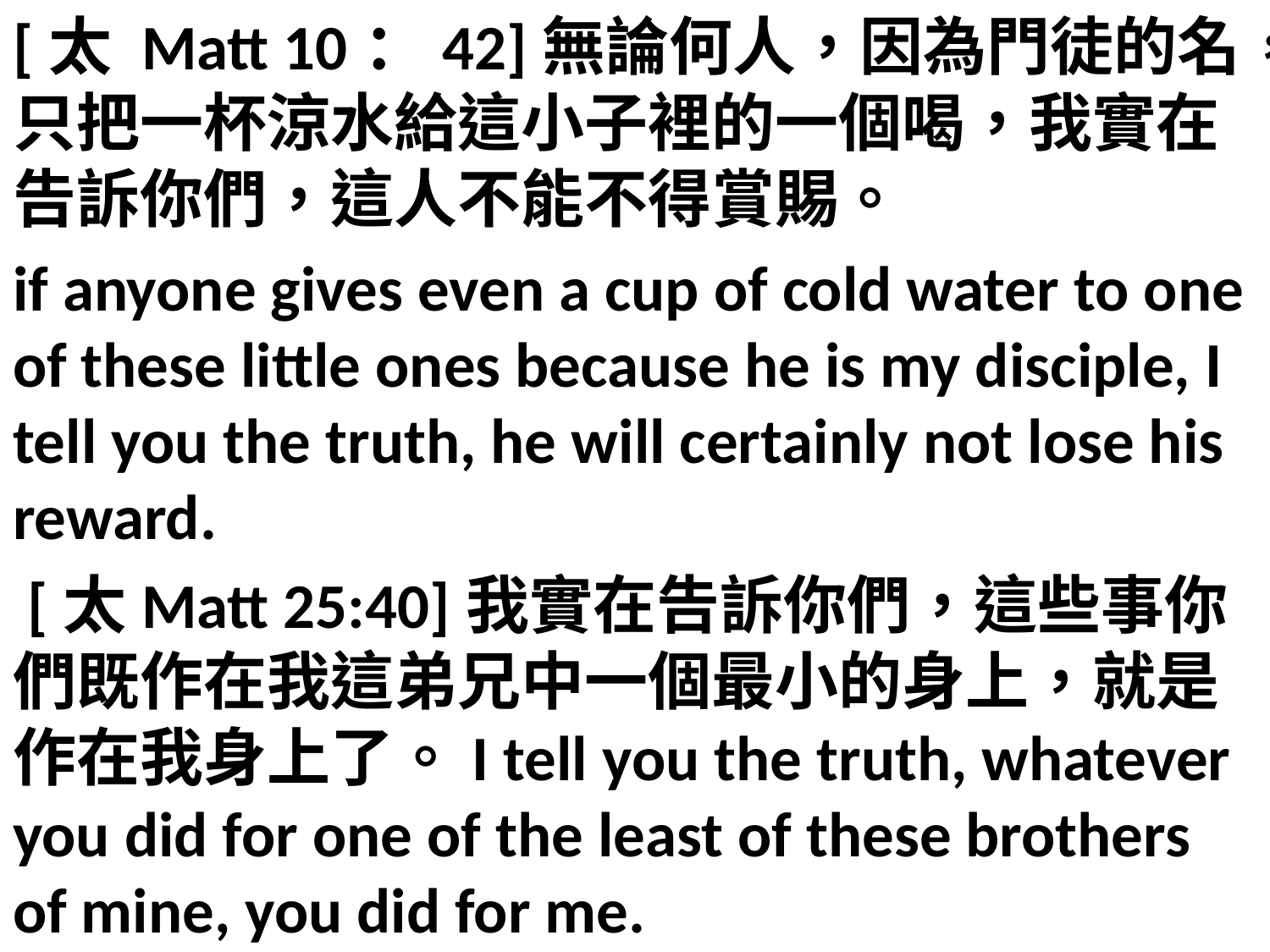

[太 Matt 10：42]無論何人，因為門徒的名，只把一杯涼水給這小子裡的一個喝，我實在告訴你們，這人不能不得賞賜。
if anyone gives even a cup of cold water to one of these little ones because he is my disciple, I tell you the truth, he will certainly not lose his reward.
 [太Matt 25:40]我實在告訴你們，這些事你們既作在我這弟兄中一個最小的身上，就是作在我身上了。I tell you the truth, whatever you did for one of the least of these brothers of mine, you did for me.